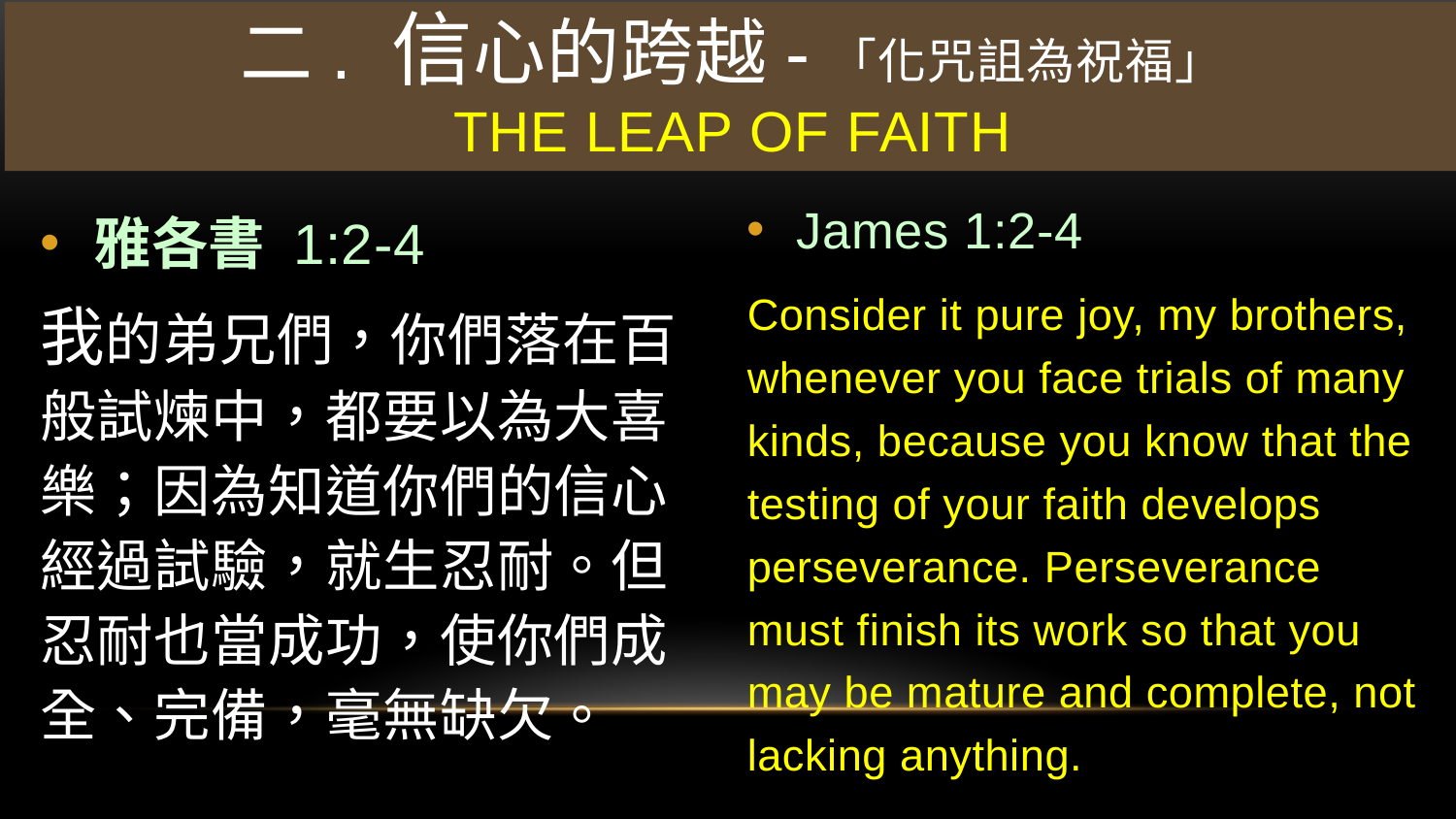

# 二. 信心的跨越-「化咒詛為祝福」 The leap of faith
James 1:2-4
Consider it pure joy, my brothers, whenever you face trials of many kinds, because you know that the testing of your faith develops perseverance. Perseverance must finish its work so that you may be mature and complete, not lacking anything.

雅各書 1:2-4
我的弟兄們，你們落在百般試煉中，都要以為大喜樂；因為知道你們的信心經過試驗，就生忍耐。但忍耐也當成功，使你們成全、完備，毫無缺欠。